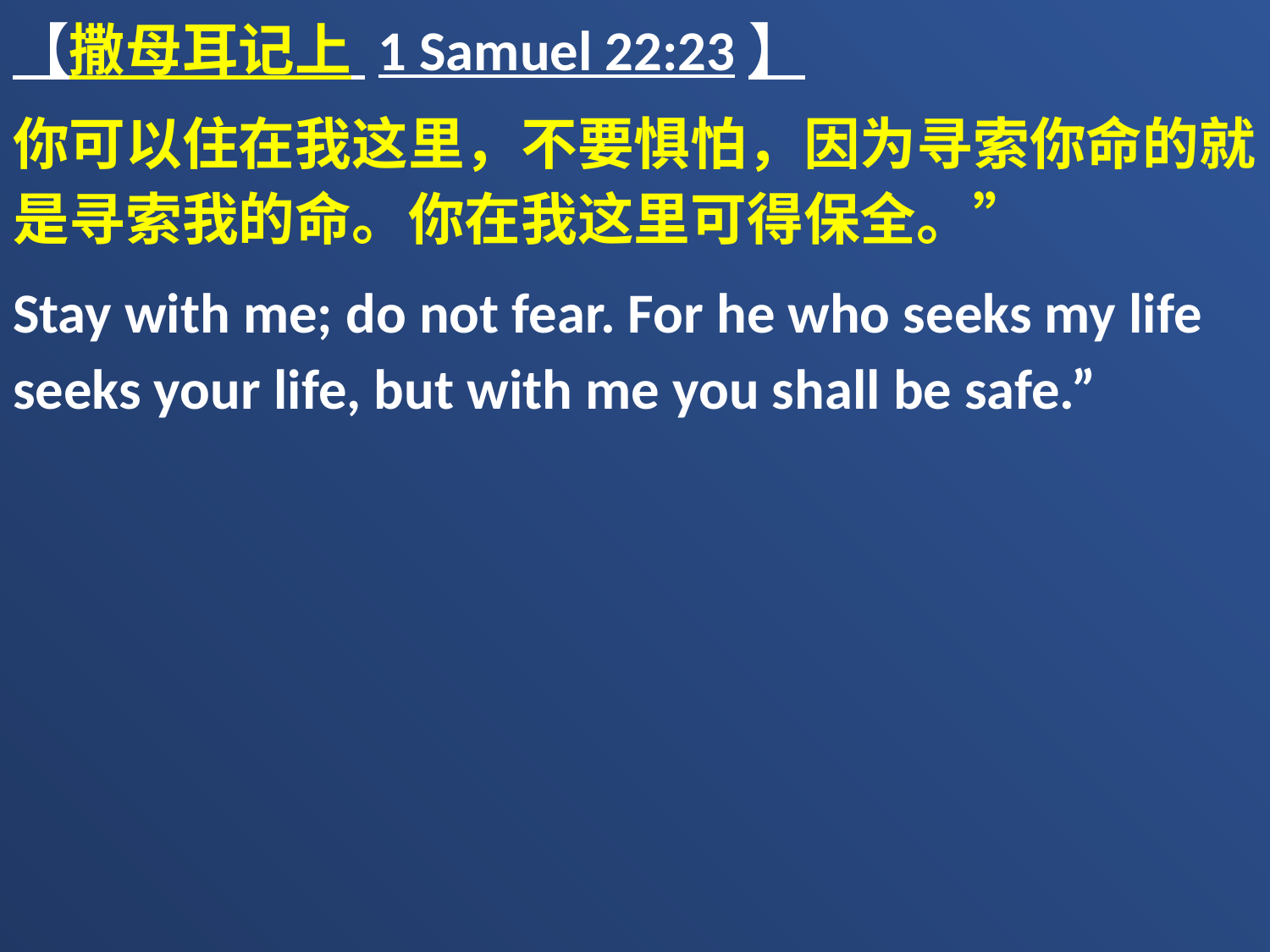

【撒母耳记上 1 Samuel 22:23】
你可以住在我这里，不要惧怕，因为寻索你命的就是寻索我的命。你在我这里可得保全。”
Stay with me; do not fear. For he who seeks my life seeks your life, but with me you shall be safe.”